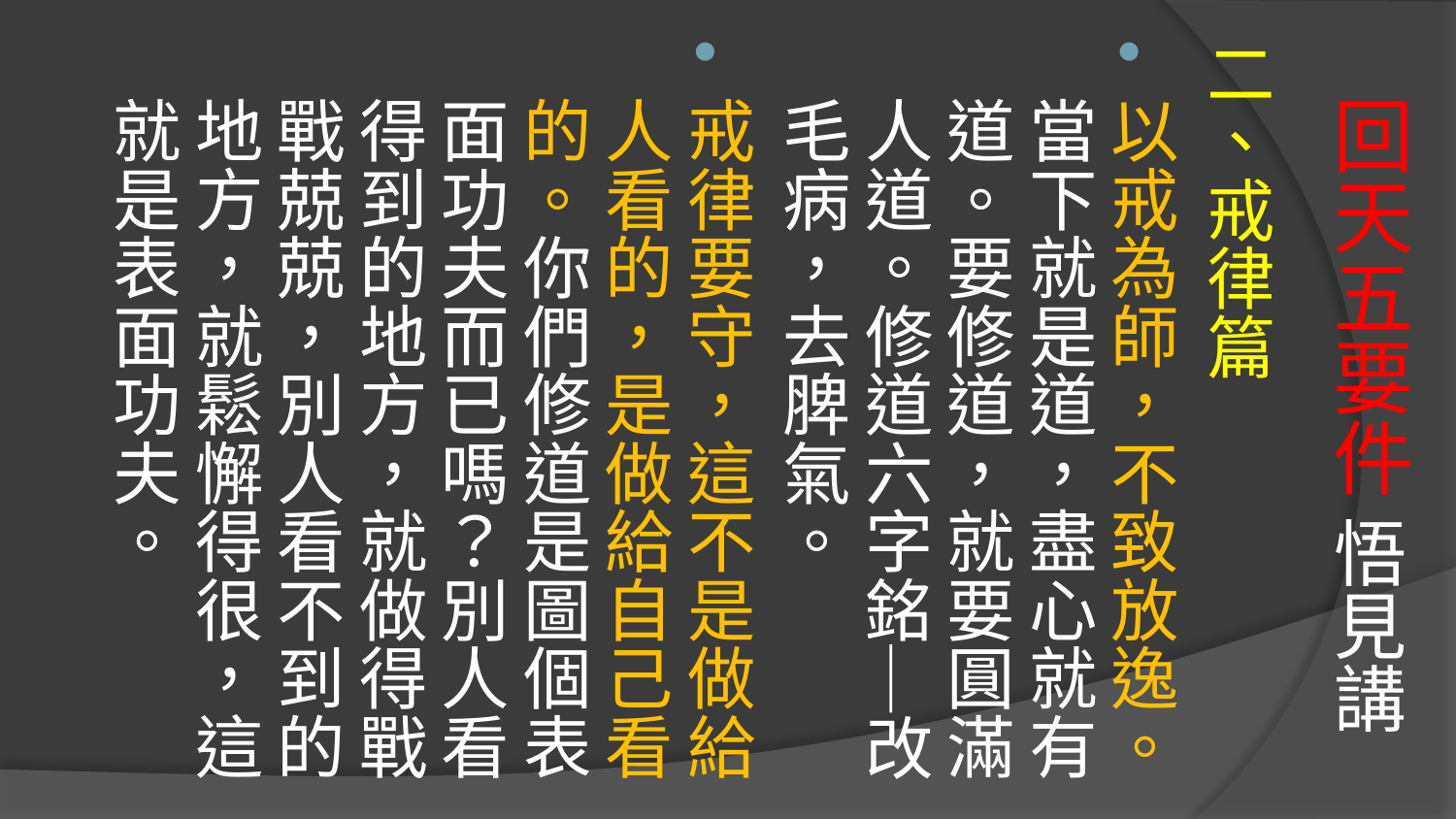

二、戒律篇
以戒為師，不致放逸。當下就是道，盡心就有道。要修道，就要圓滿人道。修道六字銘─改毛病，去脾氣。
戒律要守，這不是做給人看的，是做給自己看的。你們修道是圖個表面功夫而已嗎？別人看得到的地方，就做得戰戰兢兢，別人看不到的地方，就鬆懈得很，這就是表面功夫。

# 回天五要件 悟見講